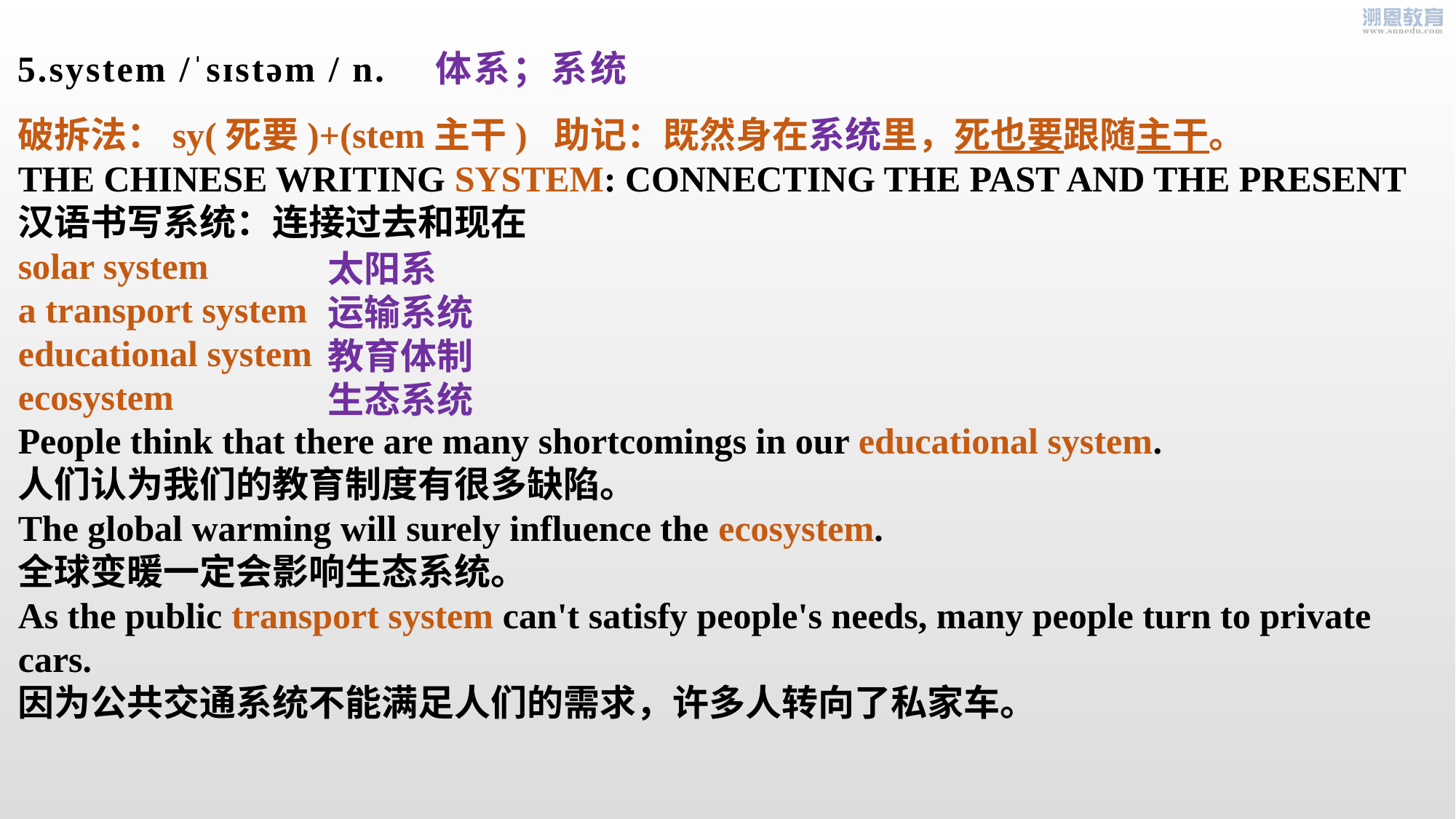

5.system /ˈsɪstəm / n.
体系；系统
破拆法：sy(死要)+(stem主干)  助记：既然身在系统里，死也要跟随主干。
THE CHINESE WRITING SYSTEM: CONNECTING THE PAST AND THE PRESENT
汉语书写系统：连接过去和现在
solar system
a transport system
educational system
ecosystem
People think that there are many shortcomings in our educational system.
人们认为我们的教育制度有很多缺陷。
The global warming will surely influence the ecosystem.
全球变暖一定会影响生态系统。
As the public transport system can't satisfy people's needs, many people turn to private cars.
因为公共交通系统不能满足人们的需求，许多人转向了私家车。

太阳系
运输系统
教育体制
生态系统